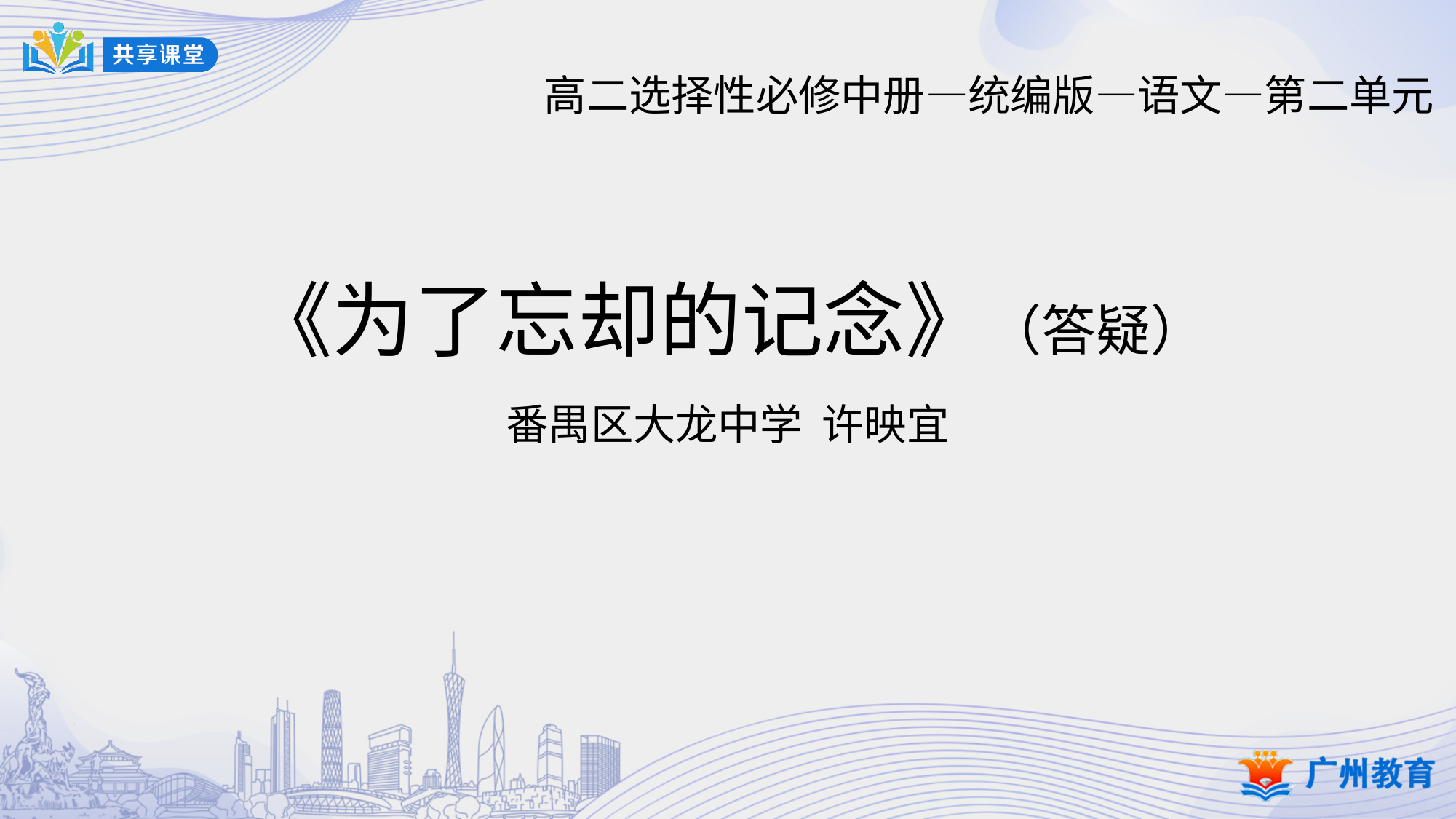

# 高二选择性必修中册—统编版—语文—第二单元
《为了忘却的记念》（答疑）
番禺区大龙中学  许映宜